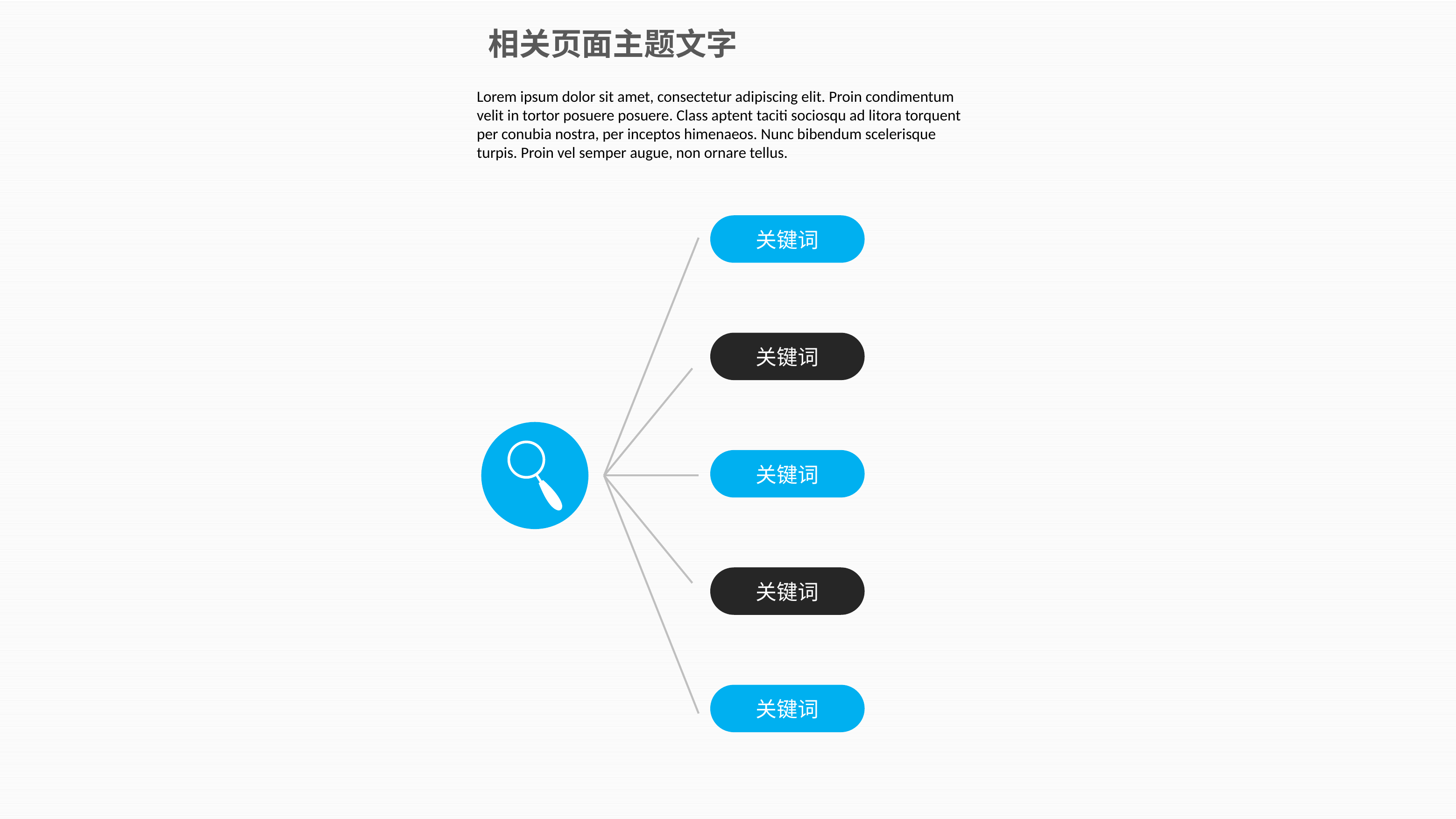

相关页面主题文字
Lorem ipsum dolor sit amet, consectetur adipiscing elit. Proin condimentum velit in tortor posuere posuere. Class aptent taciti sociosqu ad litora torquent per conubia nostra, per inceptos himenaeos. Nunc bibendum scelerisque turpis. Proin vel semper augue, non ornare tellus.

关键词

关键词

关键词

关键词

关键词